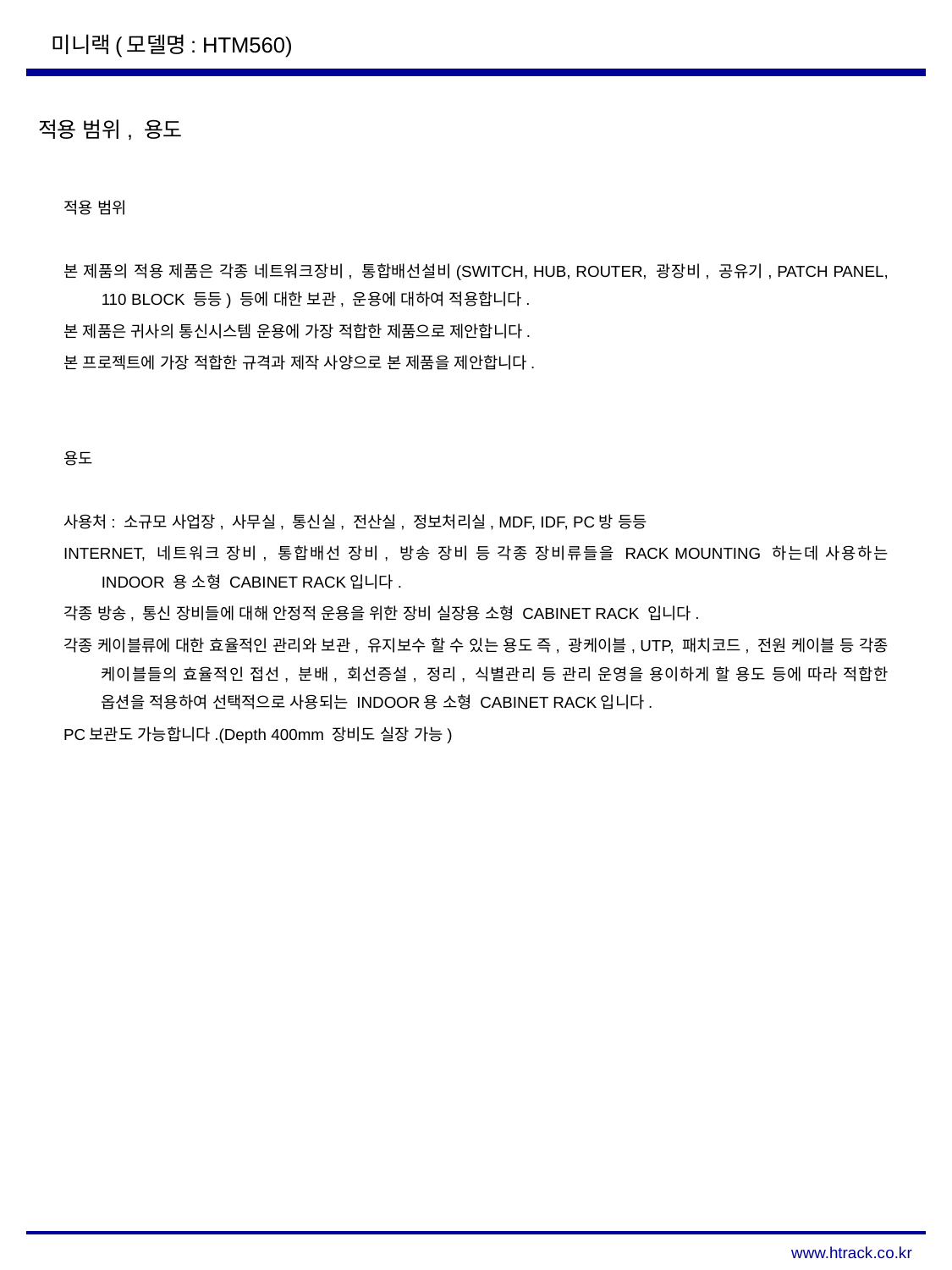

미니랙(모델명: HTM560)
적용 범위, 용도
적용 범위

본 제품의 적용 제품은 각종 네트워크장비, 통합배선설비(SWITCH, HUB, ROUTER, 광장비, 공유기, PATCH PANEL, 110 BLOCK 등등) 등에 대한 보관, 운용에 대하여 적용합니다.
본 제품은 귀사의 통신시스템 운용에 가장 적합한 제품으로 제안합니다.
본 프로젝트에 가장 적합한 규격과 제작 사양으로 본 제품을 제안합니다.

용도

사용처: 소규모 사업장, 사무실, 통신실, 전산실, 정보처리실, MDF, IDF, PC방 등등
INTERNET, 네트워크 장비, 통합배선 장비, 방송 장비 등 각종 장비류들을 RACK MOUNTING 하는데 사용하는 INDOOR 용 소형 CABINET RACK입니다.
각종 방송, 통신 장비들에 대해 안정적 운용을 위한 장비 실장용 소형 CABINET RACK 입니다.
각종 케이블류에 대한 효율적인 관리와 보관, 유지보수 할 수 있는 용도 즉, 광케이블, UTP, 패치코드, 전원 케이블 등 각종 케이블들의 효율적인 접선, 분배, 회선증설, 정리, 식별관리 등 관리 운영을 용이하게 할 용도 등에 따라 적합한 옵션을 적용하여 선택적으로 사용되는 INDOOR용 소형 CABINET RACK입니다.
PC보관도 가능합니다.(Depth 400mm 장비도 실장 가능)

www.htrack.co.kr